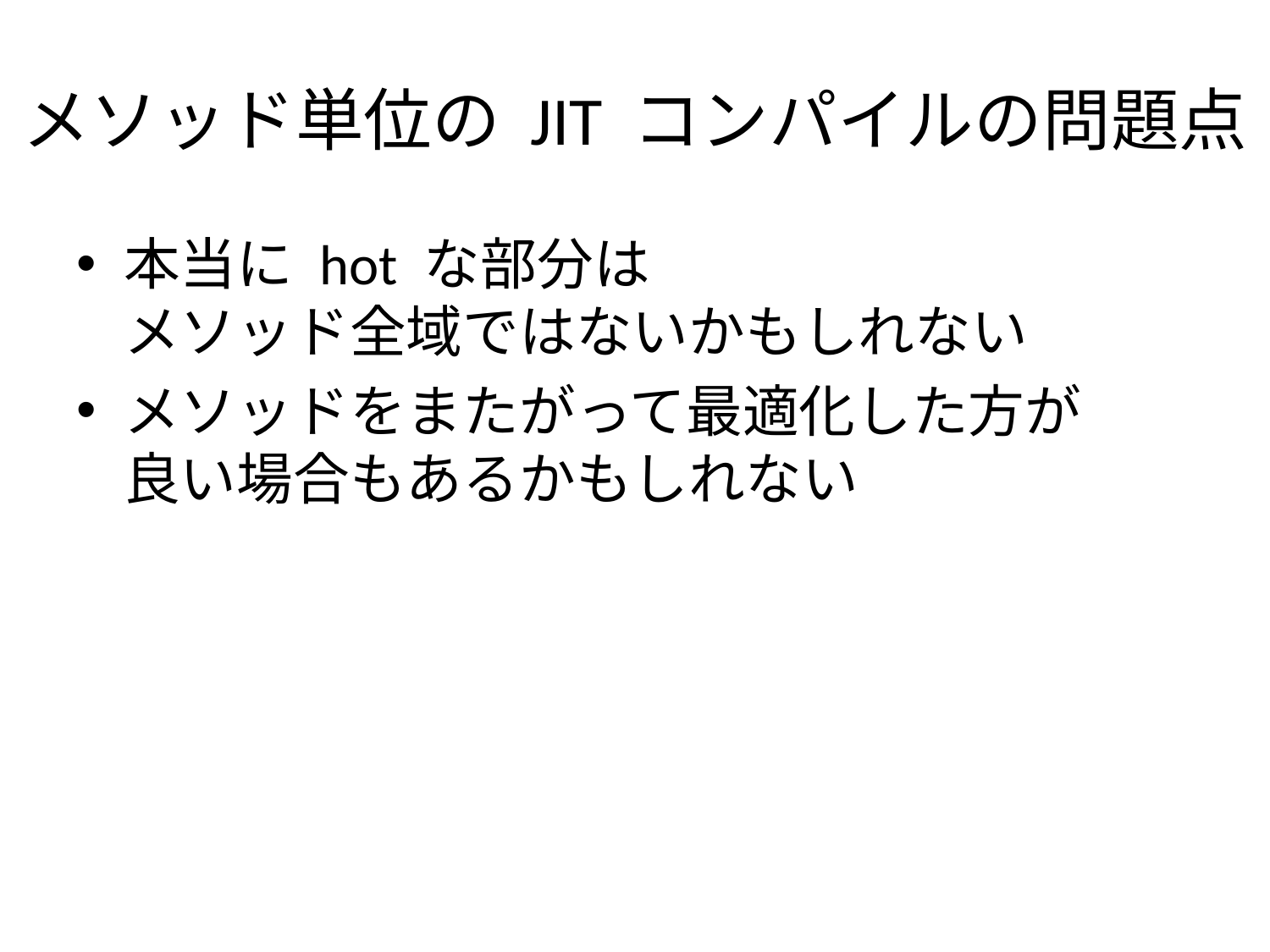

# メソッド単位の JIT コンパイルの問題点
本当に hot な部分は
メソッド全域ではないかもしれない
メソッドをまたがって最適化した方が
良い場合もあるかもしれない